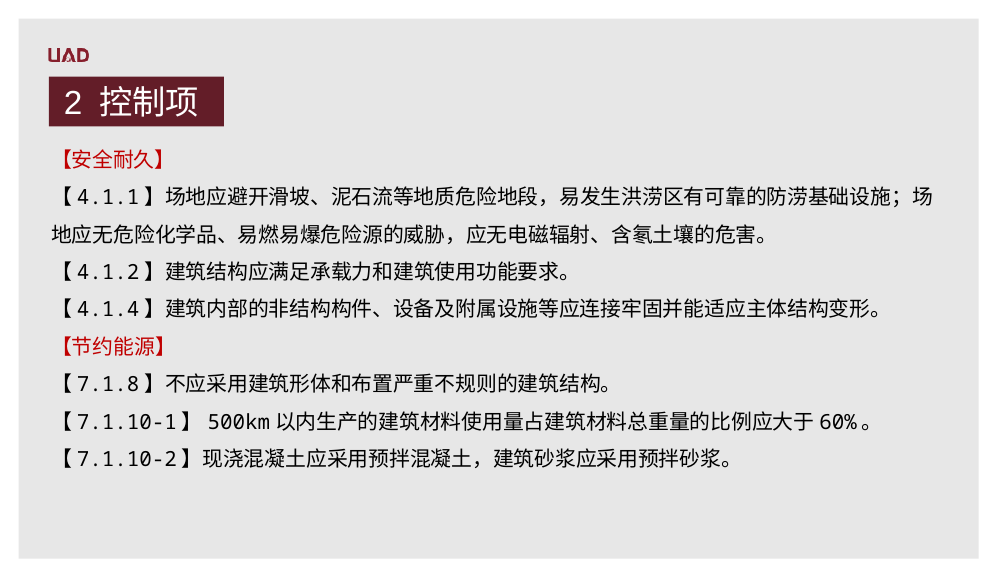

2 控制项
【安全耐久】
【4.1.1】场地应避开滑坡、泥石流等地质危险地段，易发生洪涝区有可靠的防涝基础设施；场地应无危险化学品、易燃易爆危险源的威胁，应无电磁辐射、含氡土壤的危害。
【4.1.2】建筑结构应满足承载力和建筑使用功能要求。
【4.1.4】建筑内部的非结构构件、设备及附属设施等应连接牢固并能适应主体结构变形。
【节约能源】
【7.1.8】不应采用建筑形体和布置严重不规则的建筑结构。
【7.1.10-1】500km以内生产的建筑材料使用量占建筑材料总重量的比例应大于60%。
【7.1.10-2】现浇混凝土应采用预拌混凝土，建筑砂浆应采用预拌砂浆。